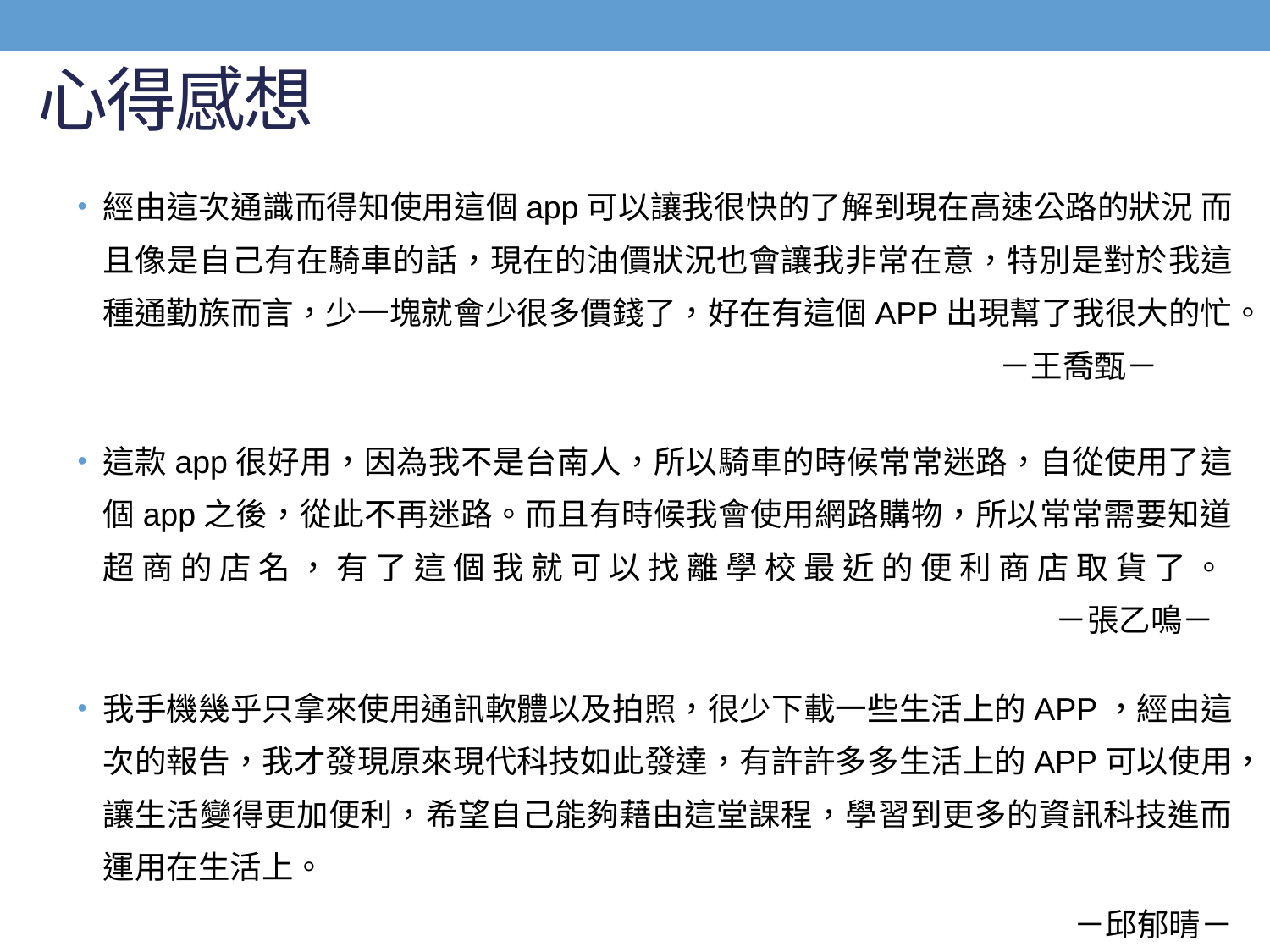

# 心得感想
經由這次通識而得知使用這個app可以讓我很快的了解到現在高速公路的狀況 而且像是自己有在騎車的話，現在的油價狀況也會讓我非常在意，特別是對於我這種通勤族而言，少一塊就會少很多價錢了，好在有這個APP出現幫了我很大的忙。　　　 　　　　　　　　　　　　　　　　　　　　　　　　　－王喬甄－

這款app很好用，因為我不是台南人，所以騎車的時候常常迷路，自從使用了這個app之後，從此不再迷路。而且有時候我會使用網路購物，所以常常需要知道超商的店名，有了這個我就可以找離學校最近的便利商店取貨了。
　　　　　　　　　　　　　　　　　　　　　　　　　　　　　　－張乙鳴－

我手機幾乎只拿來使用通訊軟體以及拍照，很少下載一些生活上的APP，經由這次的報告，我才發現原來現代科技如此發達，有許許多多生活上的APP可以使用，讓生活變得更加便利，希望自己能夠藉由這堂課程，學習到更多的資訊科技進而運用在生活上。
－邱郁晴－